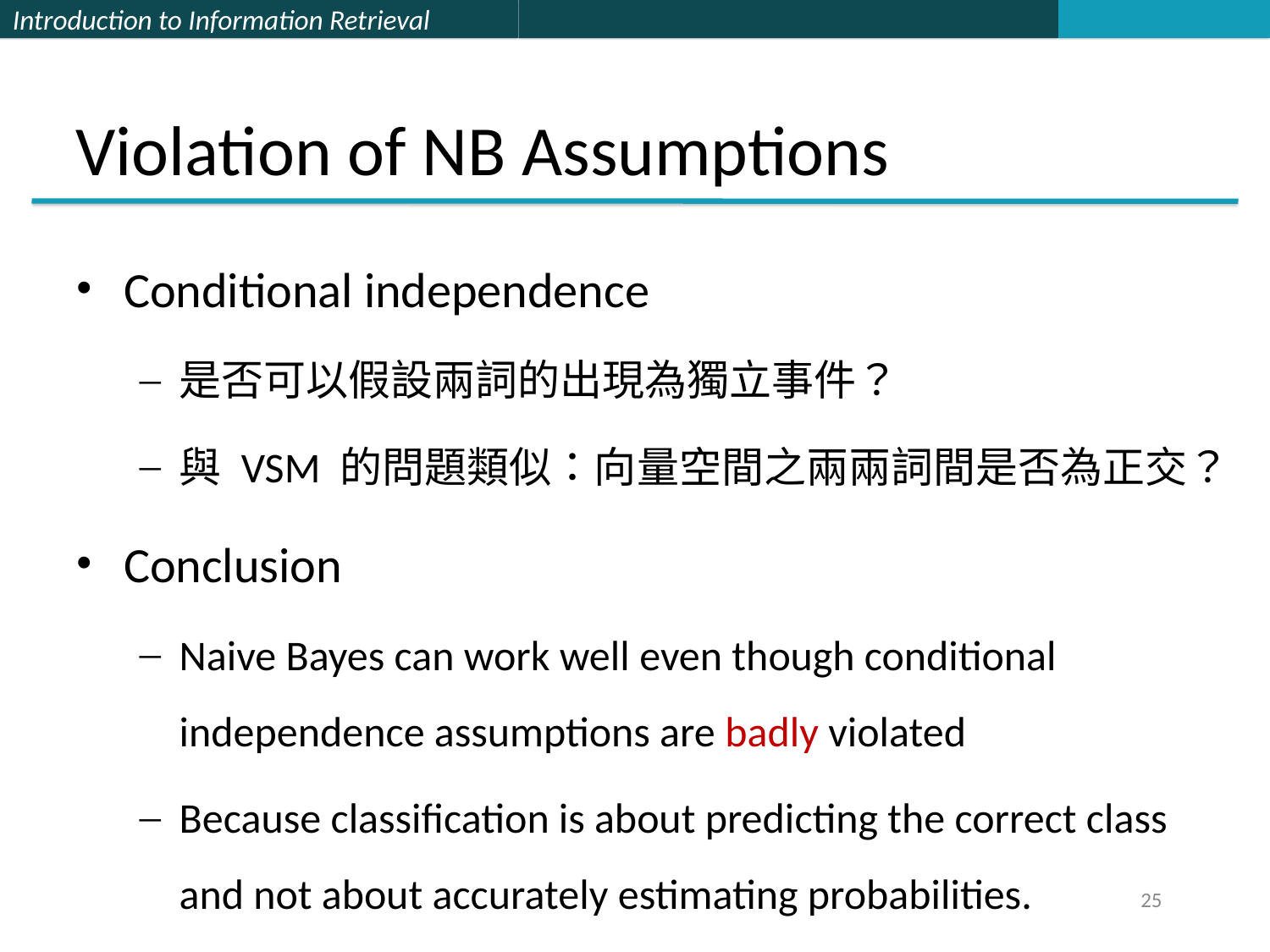

# Violation of NB Assumptions
Conditional independence
是否可以假設兩詞的出現為獨立事件？
與 VSM 的問題類似：向量空間之兩兩詞間是否為正交？
Conclusion
Naive Bayes can work well even though conditional independence assumptions are badly violated
Because classification is about predicting the correct class and not about accurately estimating probabilities.
25